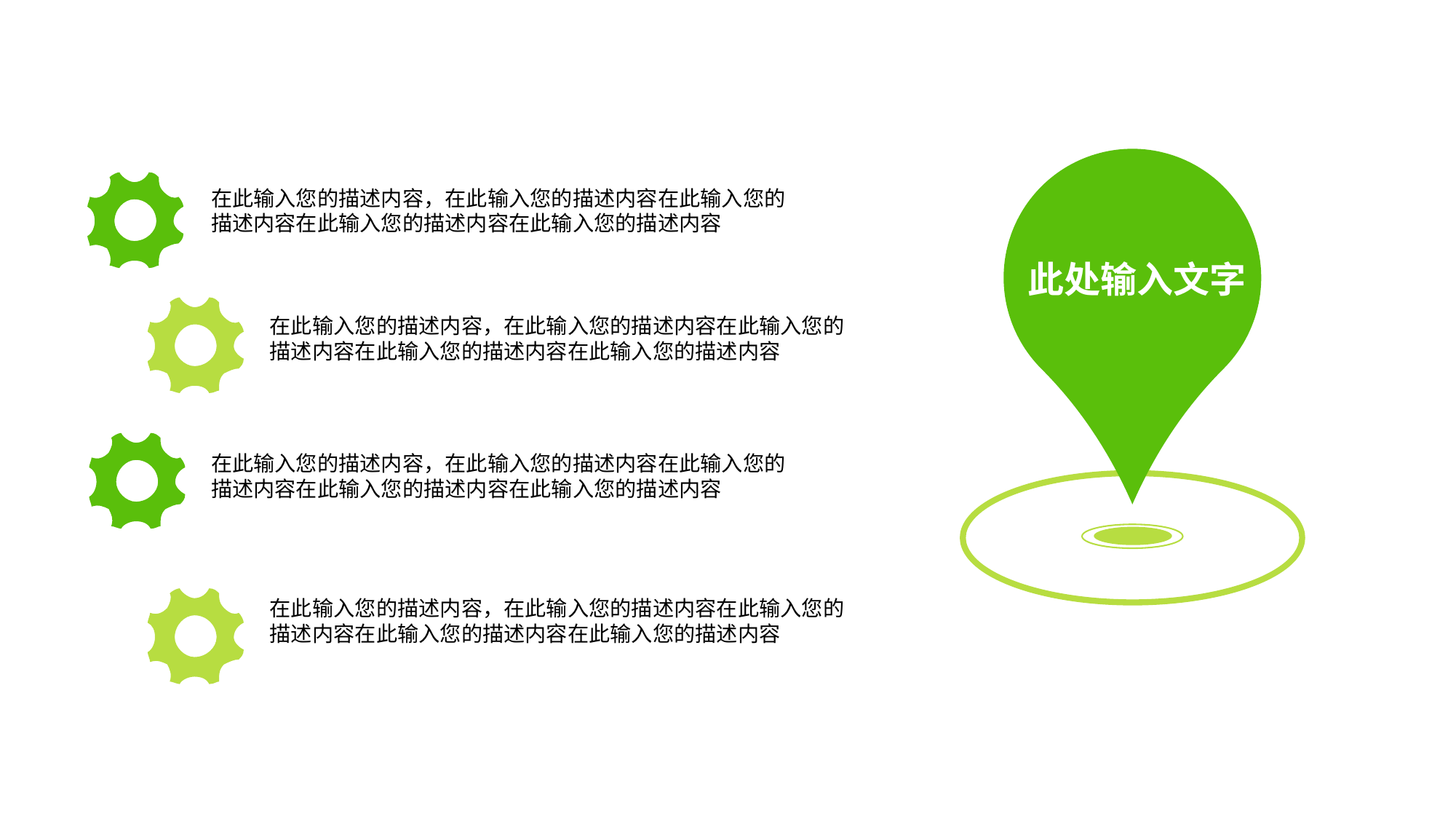

在此输入您的描述内容，在此输入您的描述内容在此输入您的描述内容在此输入您的描述内容在此输入您的描述内容
此处输入文字

在此输入您的描述内容，在此输入您的描述内容在此输入您的描述内容在此输入您的描述内容在此输入您的描述内容

在此输入您的描述内容，在此输入您的描述内容在此输入您的描述内容在此输入您的描述内容在此输入您的描述内容

在此输入您的描述内容，在此输入您的描述内容在此输入您的描述内容在此输入您的描述内容在此输入您的描述内容